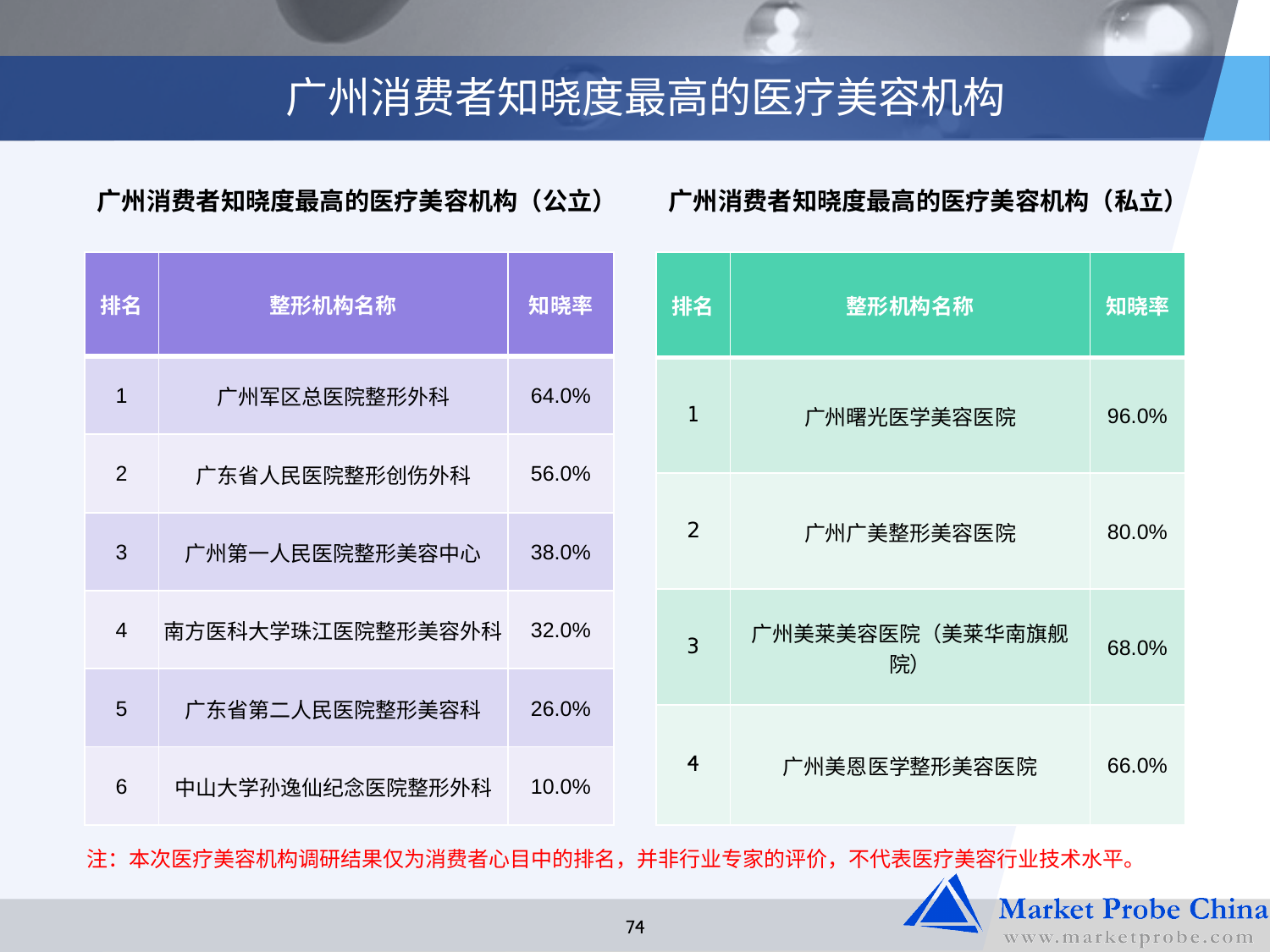

# 广州消费者知晓度最高的医疗美容机构
广州消费者知晓度最高的医疗美容机构（公立）
广州消费者知晓度最高的医疗美容机构（私立）
| 排名 | 整形机构名称 | 知晓率 |
| --- | --- | --- |
| 1 | 广州曙光医学美容医院 | 96.0% |
| 2 | 广州广美整形美容医院 | 80.0% |
| 3 | 广州美莱美容医院（美莱华南旗舰院） | 68.0% |
| 4 | 广州美恩医学整形美容医院 | 66.0% |
| 排名 | 整形机构名称 | 知晓率 |
| --- | --- | --- |
| 1 | 广州军区总医院整形外科 | 64.0% |
| 2 | 广东省人民医院整形创伤外科 | 56.0% |
| 3 | 广州第一人民医院整形美容中心 | 38.0% |
| 4 | 南方医科大学珠江医院整形美容外科 | 32.0% |
| 5 | 广东省第二人民医院整形美容科 | 26.0% |
| 6 | 中山大学孙逸仙纪念医院整形外科 | 10.0% |
注：本次医疗美容机构调研结果仅为消费者心目中的排名，并非行业专家的评价，不代表医疗美容行业技术水平。
74